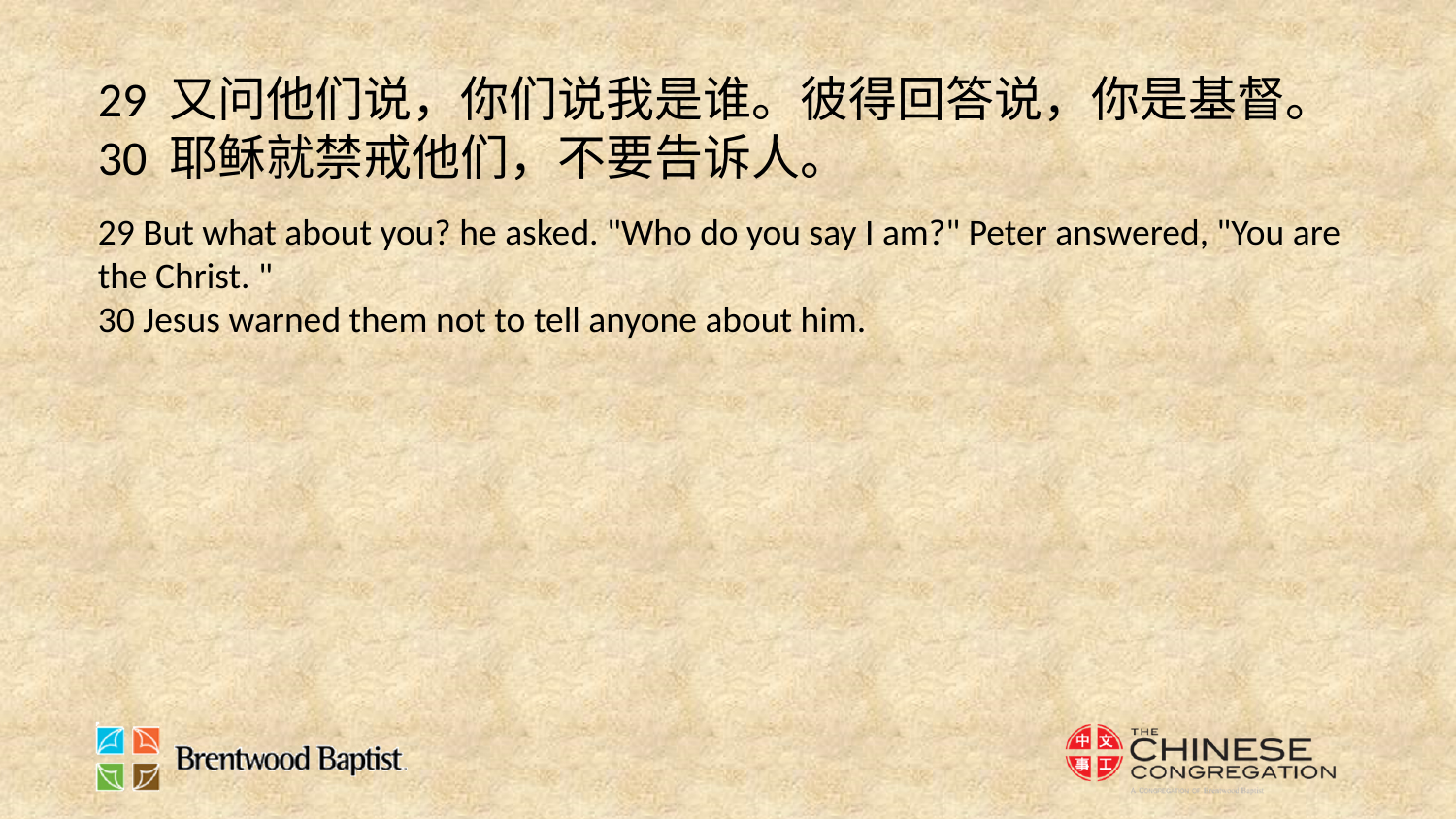

29 又问他们说，你们说我是谁。彼得回答说，你是基督。
30 耶稣就禁戒他们，不要告诉人。

29 But what about you? he asked. "Who do you say I am?" Peter answered, "You are the Christ. "
30 Jesus warned them not to tell anyone about him.